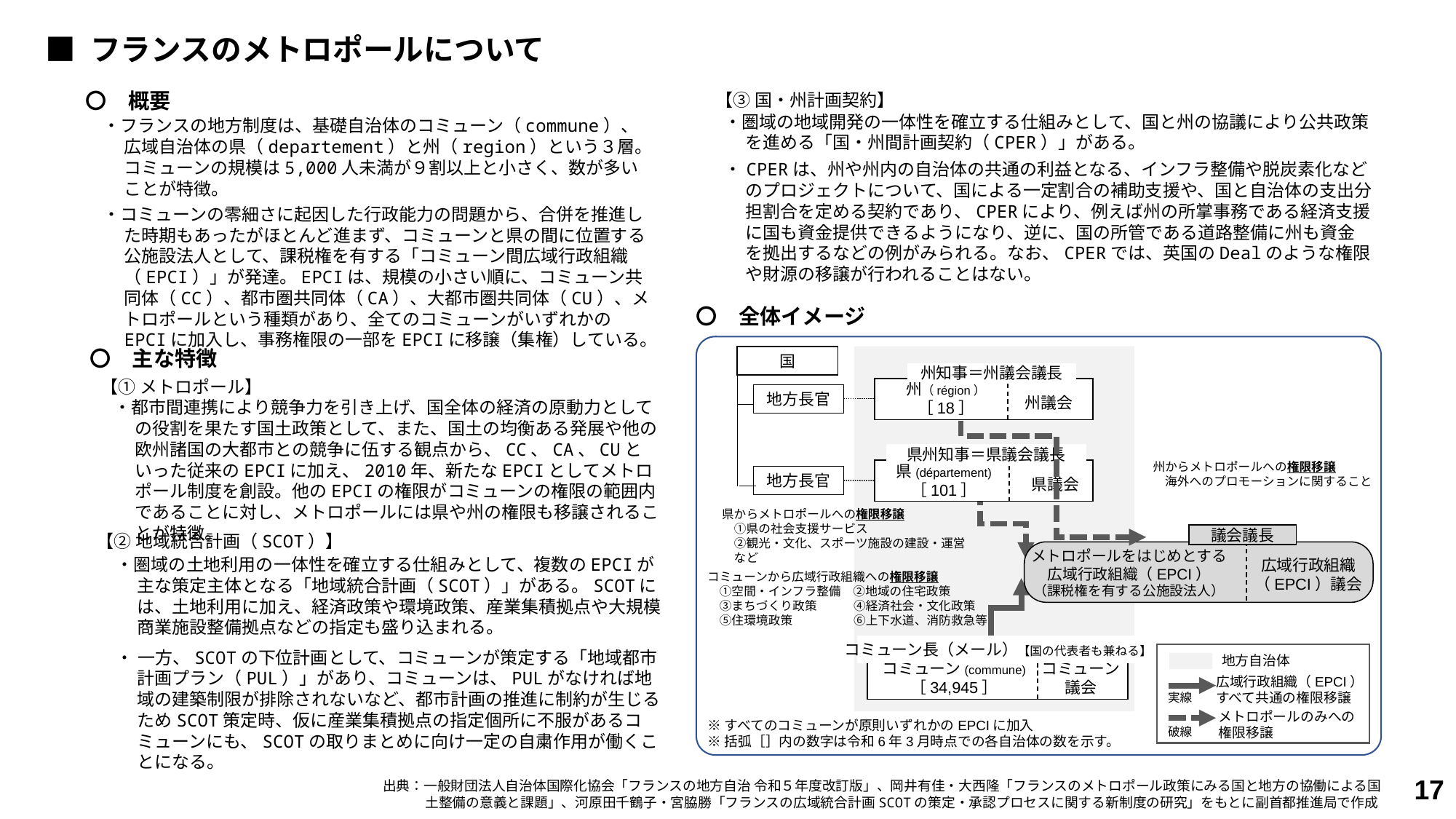

■ フランスのメトロポールについて
〇　概要
【③ 国・州計画契約】
・圏域の地域開発の一体性を確立する仕組みとして、国と州の協議により公共政策を進める「国・州間計画契約（CPER）」がある。
・CPERは、州や州内の自治体の共通の利益となる、インフラ整備や脱炭素化などのプロジェクトについて、国による一定割合の補助支援や、国と自治体の支出分担割合を定める契約であり、CPERにより、例えば州の所掌事務である経済支援に国も資金提供できるようになり、逆に、国の所管である道路整備に州も資金を拠出するなどの例がみられる。なお、CPERでは、英国のDealのような権限や財源の移譲が行われることはない。
・フランスの地方制度は、基礎自治体のコミューン（commune）、広域自治体の県（departement）と州（region）という３層。コミューンの規模は5,000人未満が９割以上と小さく、数が多いことが特徴。
・コミューンの零細さに起因した行政能力の問題から、合併を推進した時期もあったがほとんど進まず、コミューンと県の間に位置する公施設法人として、課税権を有する「コミューン間広域行政組織（EPCI）」が発達。EPCIは、規模の小さい順に、コミューン共同体（CC）、都市圏共同体（CA）、大都市圏共同体（CU）、メトロポールという種類があり、全てのコミューンがいずれかのEPCIに加入し、事務権限の一部をEPCIに移譲（集権）している。
〇　全体イメージ

〇　主な特徴

国
州知事＝州議会議長
【① メトロポール】
州（région）
［18］

地方長官
州議会
・都市間連携により競争力を引き上げ、国全体の経済の原動力としての役割を果たす国土政策として、また、国土の均衡ある発展や他の欧州諸国の大都市との競争に伍する観点から、CC、CA、CUといった従来のEPCIに加え、2010年、新たなEPCIとしてメトロポール制度を創設。他のEPCIの権限がコミューンの権限の範囲内であることに対し、メトロポールには県や州の権限も移譲されることが特徴。
県州知事＝県議会議長
州からメトロポールへの権限移譲
　海外へのプロモーションに関すること
県(département)
［101］

地方長官
県議会
県からメトロポールへの権限移譲
　①県の社会支援サービス
　②観光・文化、スポーツ施設の建設・運営　など
【② 地域統合計画（SCOT）】
議会議長
メトロポールをはじめとする
広域行政組織（EPCI）
（課税権を有する公施設法人）

・圏域の土地利用の一体性を確立する仕組みとして、複数のEPCIが主な策定主体となる「地域統合計画（SCOT）」がある。SCOTには、土地利用に加え、経済政策や環境政策、産業集積拠点や大規模商業施設整備拠点などの指定も盛り込まれる。
・ 一方、SCOTの下位計画として、コミューンが策定する「地域都市計画プラン（PUL）」があり、コミューンは、PULがなければ地域の建築制限が排除されないなど、都市計画の推進に制約が生じるためSCOT策定時、仮に産業集積拠点の指定個所に不服があるコミューンにも、SCOTの取りまとめに向け一定の自粛作用が働くことになる。
広域行政組織
（EPCI）議会
コミューンから広域行政組織への権限移譲
　①空間・インフラ整備　②地域の住宅政策
　③まちづくり政策　　　④経済社会・文化政策
　⑤住環境政策　　　　　⑥上下水道、消防救急等
コミューン長（メール）【国の代表者も兼ねる】

地方自治体

コミューン
議会
コミューン(commune)
［34,945］

広域行政組織（EPCI）
すべて共通の権限移譲
実線
メトロポールのみへの
権限移譲
※すべてのコミューンが原則いずれかのEPCIに加入
※括弧［］内の数字は令和6年3月時点での各自治体の数を示す。
破線
17
出典：一般財団法人自治体国際化協会「フランスの地方自治 令和５年度改訂版」、岡井有佳・大西隆「フランスのメトロポール政策にみる国と地方の協働による国土整備の意義と課題」、河原田千鶴子・宮脇勝「フランスの広域統合計画SCOTの策定・承認プロセスに関する新制度の研究」をもとに副首都推進局で作成